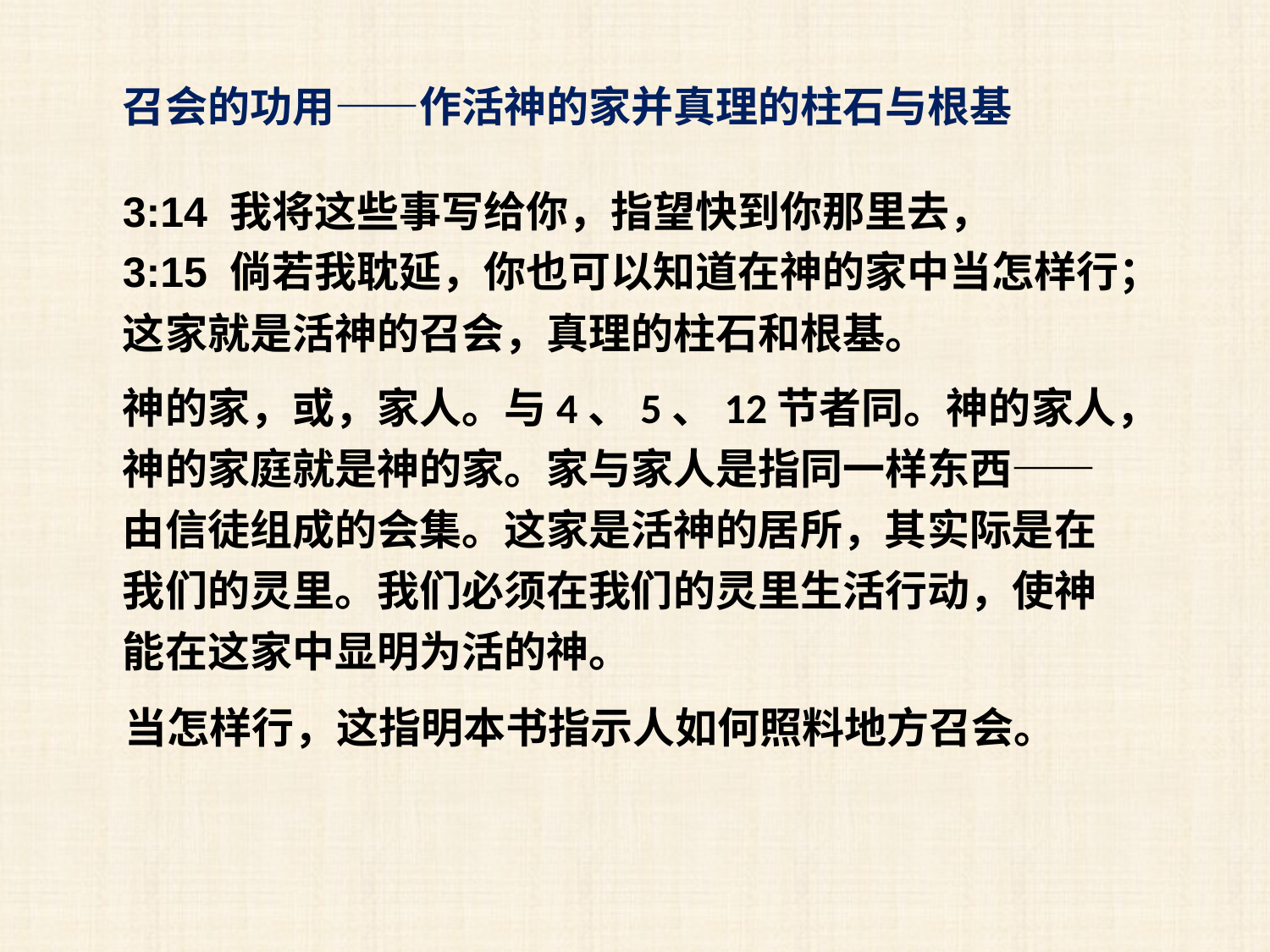

召会的功用——作活神的家并真理的柱石与根基
3:14 我将这些事写给你，指望快到你那里去，
3:15 倘若我耽延，你也可以知道在神的家中当怎样行；这家就是活神的召会，真理的柱石和根基。
神的家，或，家人。与4、5、12节者同。神的家人，神的家庭就是神的家。家与家人是指同一样东西——由信徒组成的会集。这家是活神的居所，其实际是在我们的灵里。我们必须在我们的灵里生活行动，使神能在这家中显明为活的神。
当怎样行，这指明本书指示人如何照料地方召会。